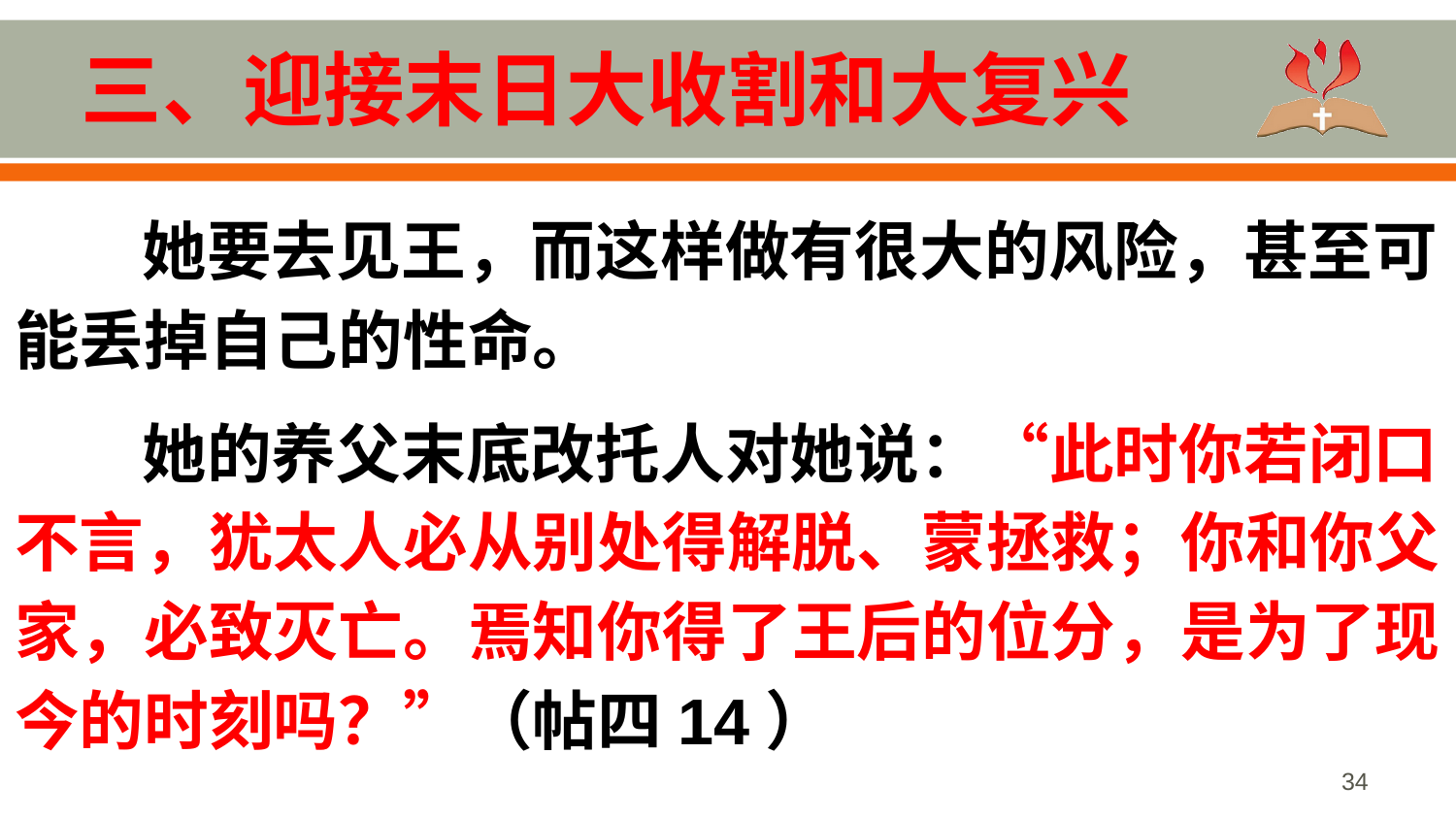

# 三、迎接末日大收割和大复兴
她要去见王，而这样做有很大的风险，甚至可能丢掉自己的性命。
她的养父末底改托人对她说：“此时你若闭口不言，犹太人必从别处得解脱、蒙拯救；你和你父家，必致灭亡。焉知你得了王后的位分，是为了现今的时刻吗？”（帖四14）

34